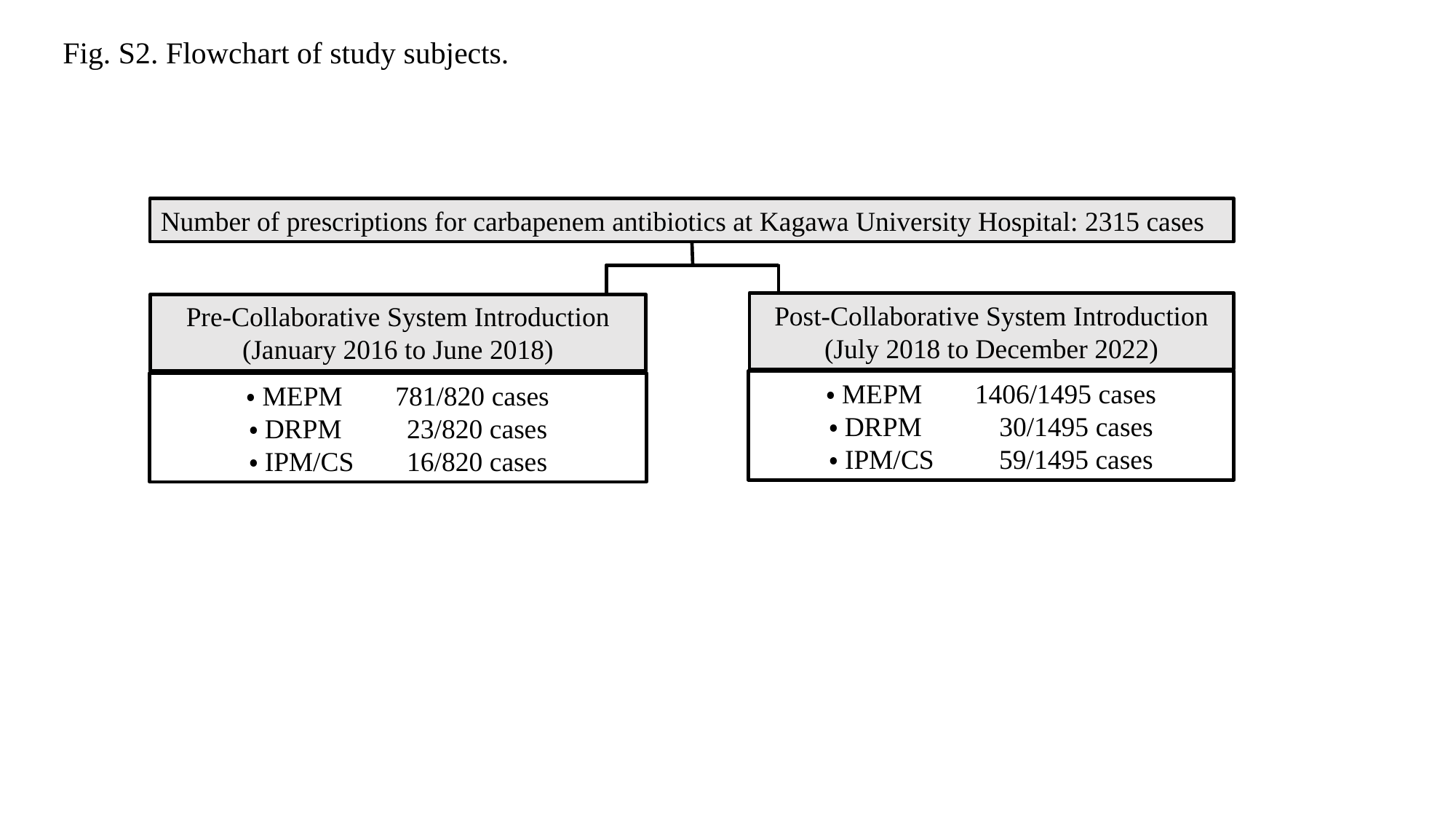

Fig. S2. Flowchart of study subjects.
Number of prescriptions for carbapenem antibiotics at Kagawa University Hospital: 2315 cases
Post-Collaborative System Introduction (July 2018 to December 2022)
Pre-Collaborative System Introduction (January 2016 to June 2018)
・MEPM　  1406/1495 cases
・DRPM　      30/1495 cases
・IPM/CS　    59/1495 cases
・MEPM　  781/820 cases
・DRPM　    23/820 cases
・IPM/CS　  16/820 cases